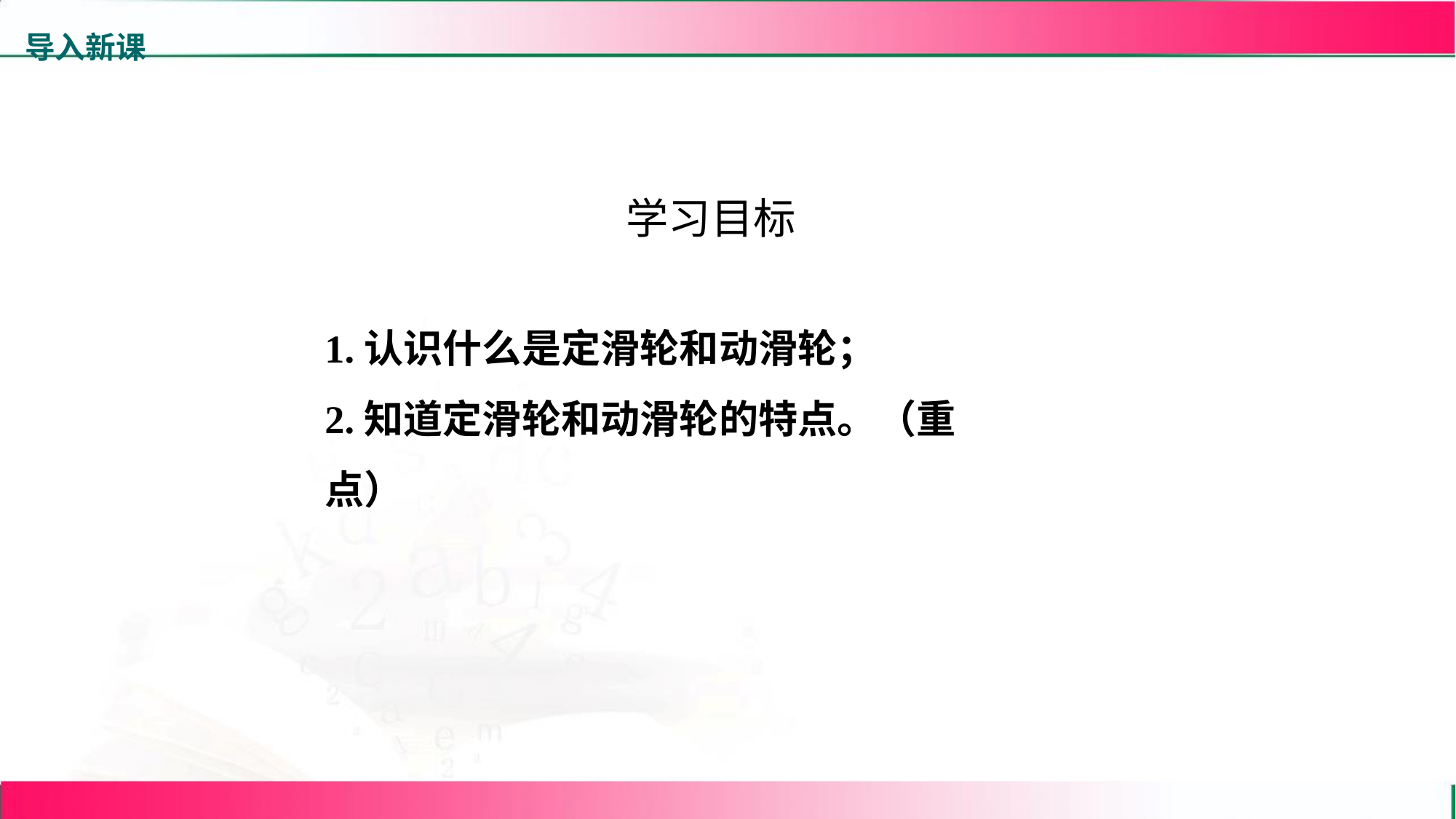

导入新课
学习目标
1.认识什么是定滑轮和动滑轮；
2.知道定滑轮和动滑轮的特点。（重点）